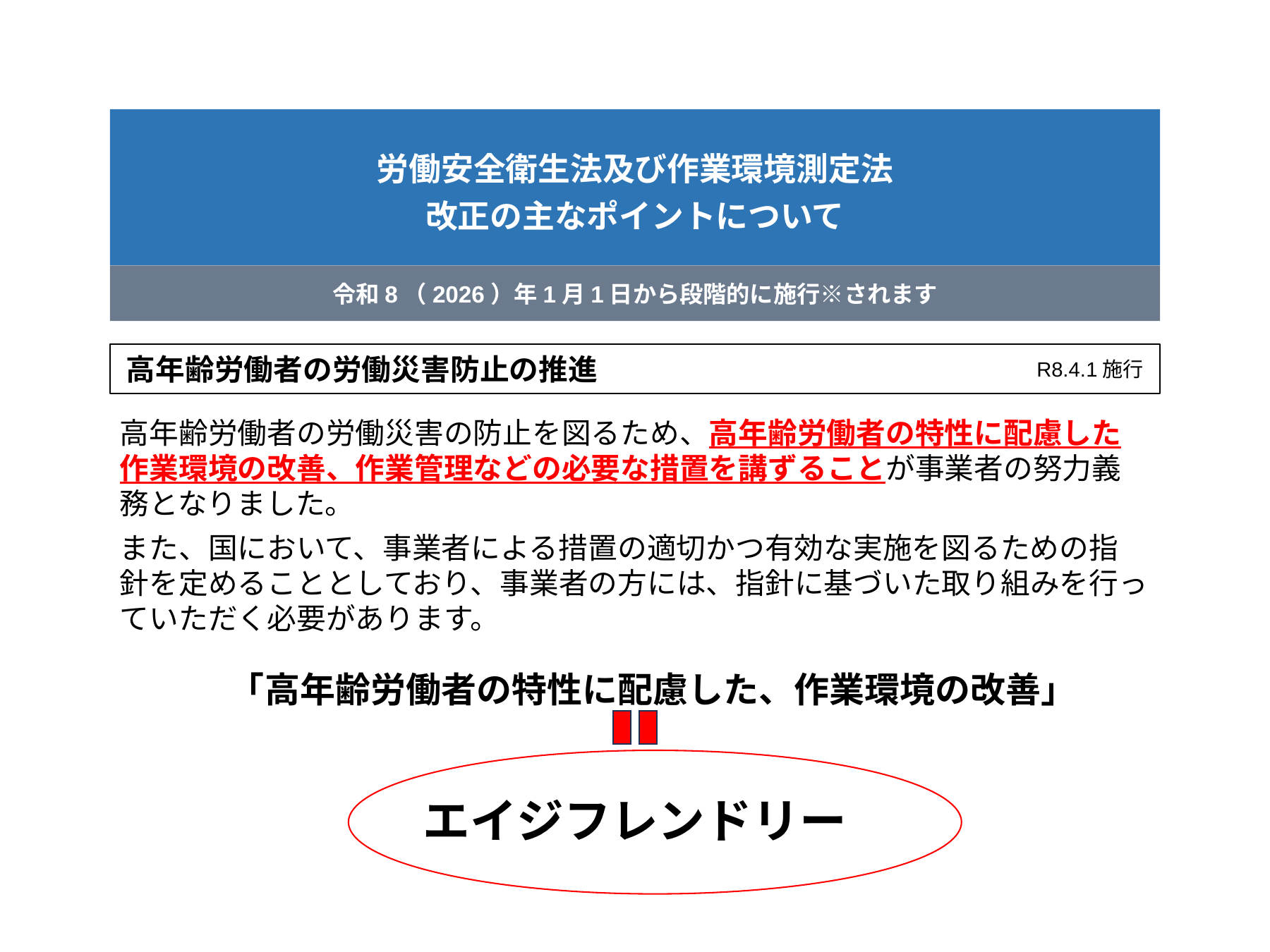

労働安全衛生法及び作業環境測定法
改正の主なポイントについて
令和8（2026）年1月1日から段階的に施行※されます
高年齢労働者の労働災害防止の推進
R8.4.1施行
高年齢労働者の労働災害の防止を図るため、高年齢労働者の特性に配慮した作業環境の改善、作業管理などの必要な措置を講ずることが事業者の努力義務となりました。
また、国において、事業者による措置の適切かつ有効な実施を図るための指針を定めることとしており、事業者の方には、指針に基づいた取り組みを行っていただく必要があります。
「高年齢労働者の特性に配慮した、作業環境の改善」

エイジフレンドリー